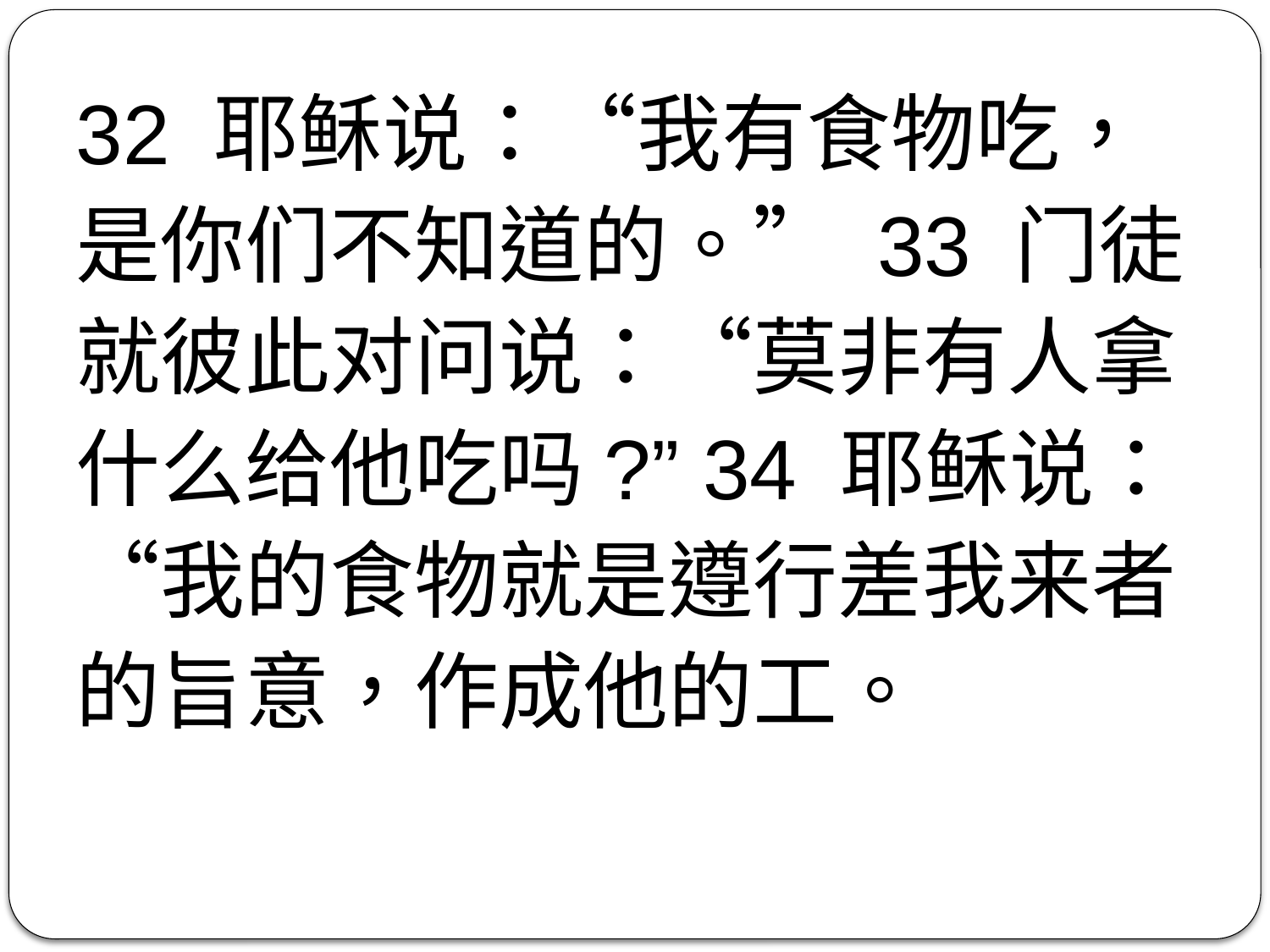

32 耶稣说：“我有食物吃，是你们不知道的。” 33 门徒就彼此对问说：“莫非有人拿什么给他吃吗?” 34 耶稣说：“我的食物就是遵行差我来者的旨意，作成他的工。